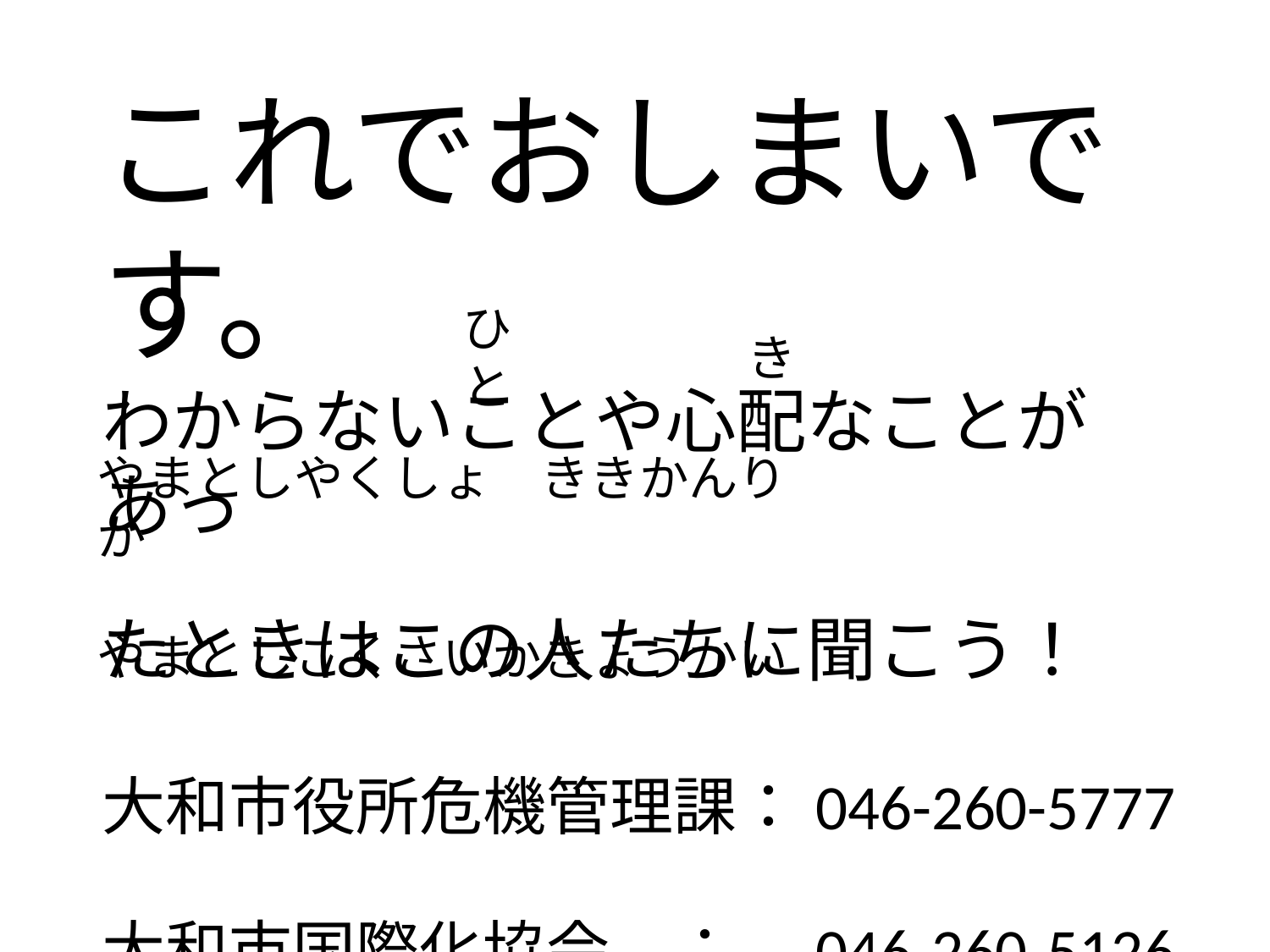

これでおしまいです。
わからないことや心配なことがあっ

たときはこの人たちに聞こう！

大和市役所危機管理課：046-260-5777

大和市国際化協会　：　046-260-5126
ひと
き
やまとしやくしょ　ききかんりか
やまとしこくさいかきょうかい